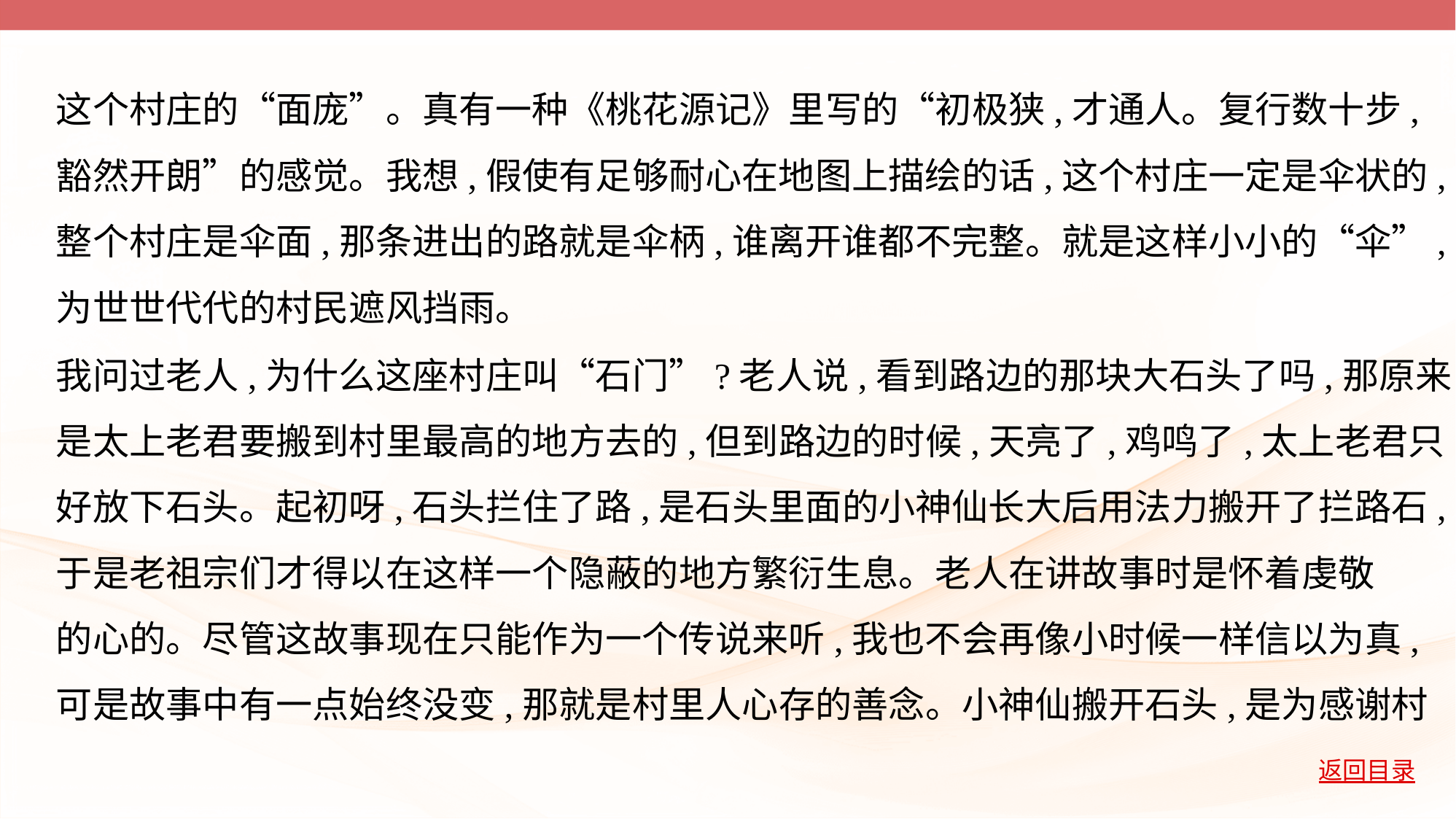

这个村庄的“面庞”。真有一种《桃花源记》里写的“初极狭,才通人。复行数十步,
豁然开朗”的感觉。我想,假使有足够耐心在地图上描绘的话,这个村庄一定是伞状的,
整个村庄是伞面,那条进出的路就是伞柄,谁离开谁都不完整。就是这样小小的“伞”,
为世世代代的村民遮风挡雨。
我问过老人,为什么这座村庄叫“石门”?老人说,看到路边的那块大石头了吗,那原来
是太上老君要搬到村里最高的地方去的,但到路边的时候,天亮了,鸡鸣了,太上老君只
好放下石头。起初呀,石头拦住了路,是石头里面的小神仙长大后用法力搬开了拦路石,
于是老祖宗们才得以在这样一个隐蔽的地方繁衍生息。老人在讲故事时是怀着虔敬
的心的。尽管这故事现在只能作为一个传说来听,我也不会再像小时候一样信以为真,
可是故事中有一点始终没变,那就是村里人心存的善念。小神仙搬开石头,是为感谢村